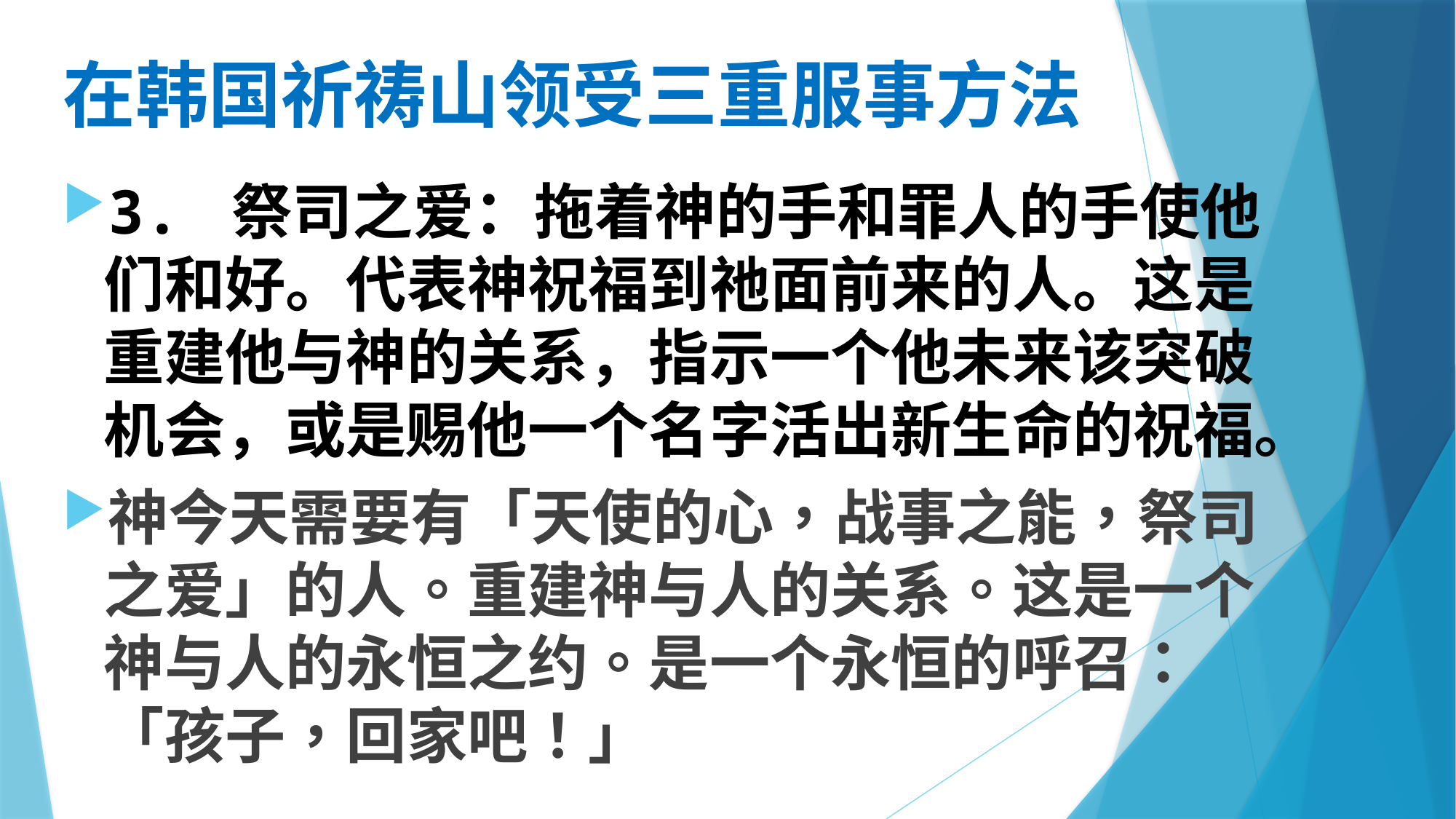

# 在韩国祈祷山领受三重服事方法
3. 祭司之爱：拖着神的手和罪人的手使他们和好。代表神祝福到祂面前来的人。这是重建他与神的关系，指示一个他未来该突破机会，或是赐他一个名字活出新生命的祝福。
神今天需要有「天使的心，战事之能，祭司之爱」的人。重建神与人的关系。这是一个神与人的永恒之约。是一个永恒的呼召：「孩子，回家吧！」